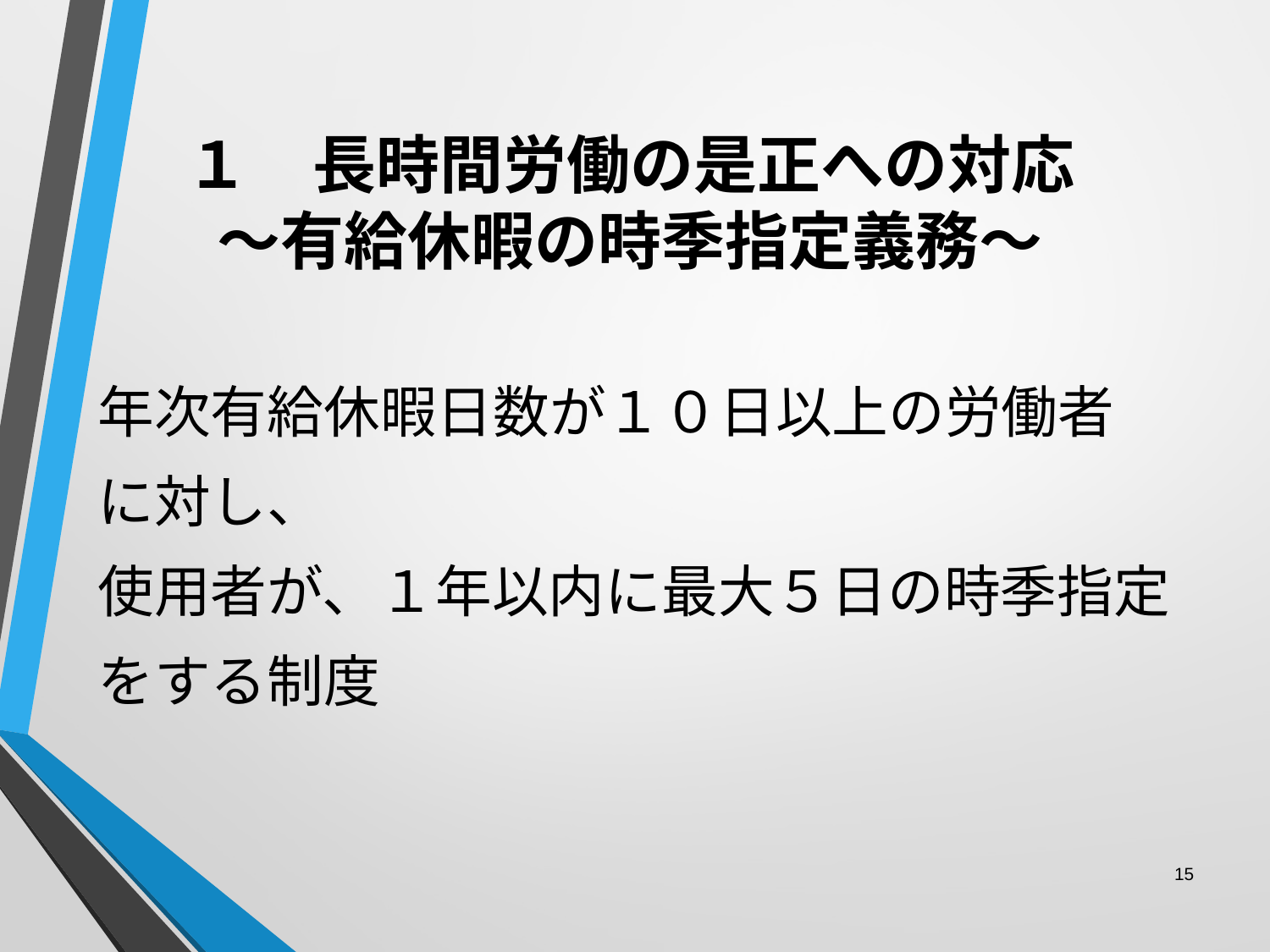

# １　長時間労働の是正への対応 ～有給休暇の時季指定義務～
年次有給休暇日数が１０日以上の労働者
に対し、
使用者が、１年以内に最大５日の時季指定
をする制度

15